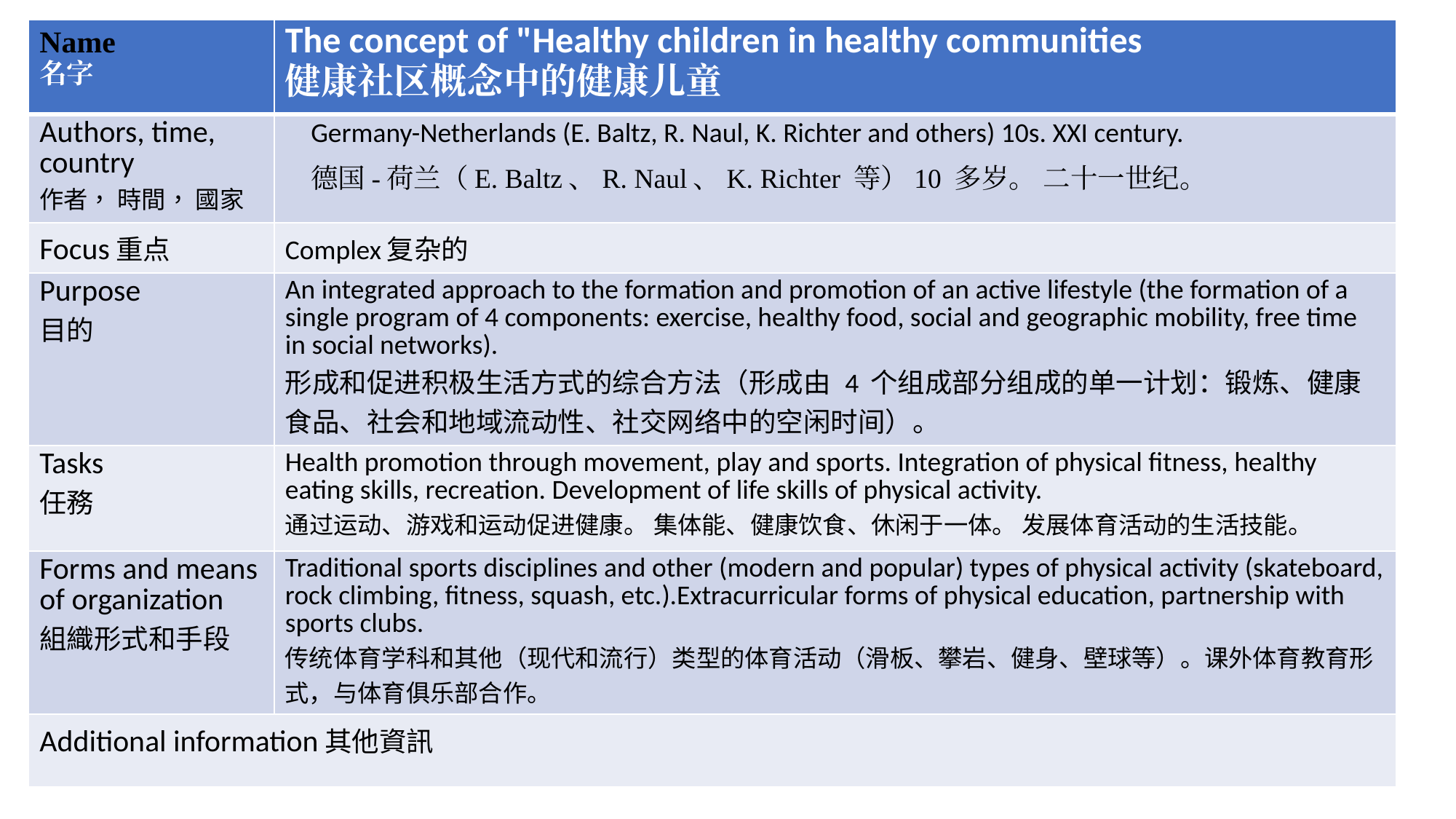

| Name 名字 | The concept of "Healthy children in healthy communities 健康社区概念中的健康儿童 |
| --- | --- |
| Authors, time, country 作者， 時間， 國家 | Germany-Netherlands (E. Baltz, R. Naul, K. Richter and others) 10s. XXI century. 德国-荷兰（E. Baltz、R. Naul、K. Richter 等）10 多岁。 二十一世纪。 |
| Focus重点 | Complex复杂的 |
| Purpose 目的 | An integrated approach to the formation and promotion of an active lifestyle (the formation of a single program of 4 components: exercise, healthy food, social and geographic mobility, free time in social networks). 形成和促进积极生活方式的综合方法（形成由 4 个组成部分组成的单一计划：锻炼、健康食品、社会和地域流动性、社交网络中的空闲时间）。 |
| Tasks 任務 | Health promotion through movement, play and sports. Integration of physical fitness, healthy eating skills, recreation. Development of life skills of physical activity. 通过运动、游戏和运动促进健康。 集体能、健康饮食、休闲于一体。 发展体育活动的生活技能。 |
| Forms and means of organization 組織形式和手段 | Traditional sports disciplines and other (modern and popular) types of physical activity (skateboard, rock climbing, fitness, squash, etc.).Extracurricular forms of physical education, partnership with sports clubs. 传统体育学科和其他（现代和流行）类型的体育活动（滑板、攀岩、健身、壁球等）。课外体育教育形式，与体育俱乐部合作。 |
| Additional information其他資訊 |  |